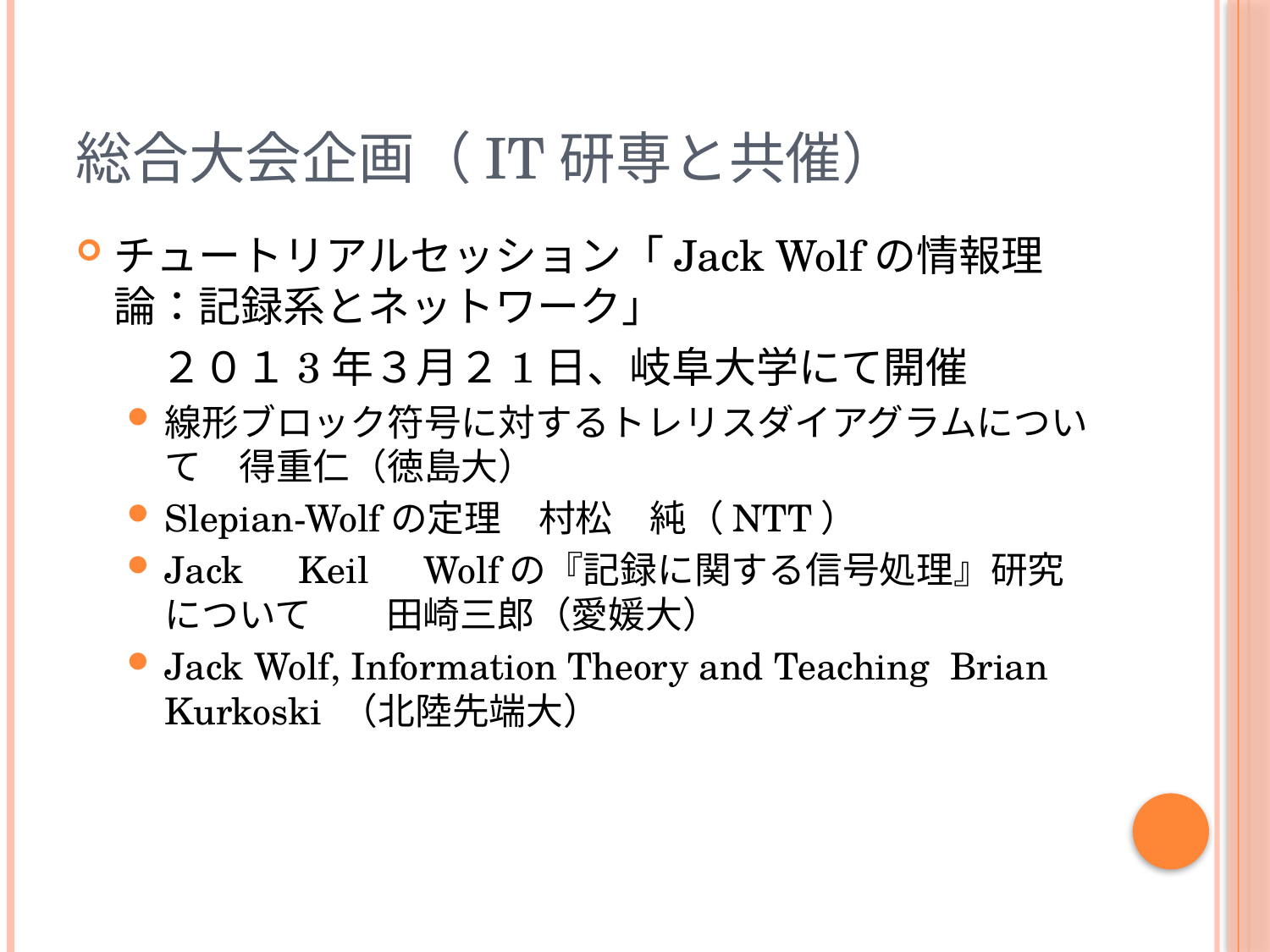

# 総合大会企画（IT研専と共催）
チュートリアルセッション「Jack Wolfの情報理論：記録系とネットワーク」
　　２０１3年３月２1日、岐阜大学にて開催
線形ブロック符号に対するトレリスダイアグラムについて　得重仁（徳島大）
Slepian-Wolfの定理　村松　純（NTT）
Jack　Keil　Wolfの『記録に関する信号処理』研究について　　田崎三郎（愛媛大）
Jack Wolf, Information Theory and Teaching  Brian Kurkoski （北陸先端大）